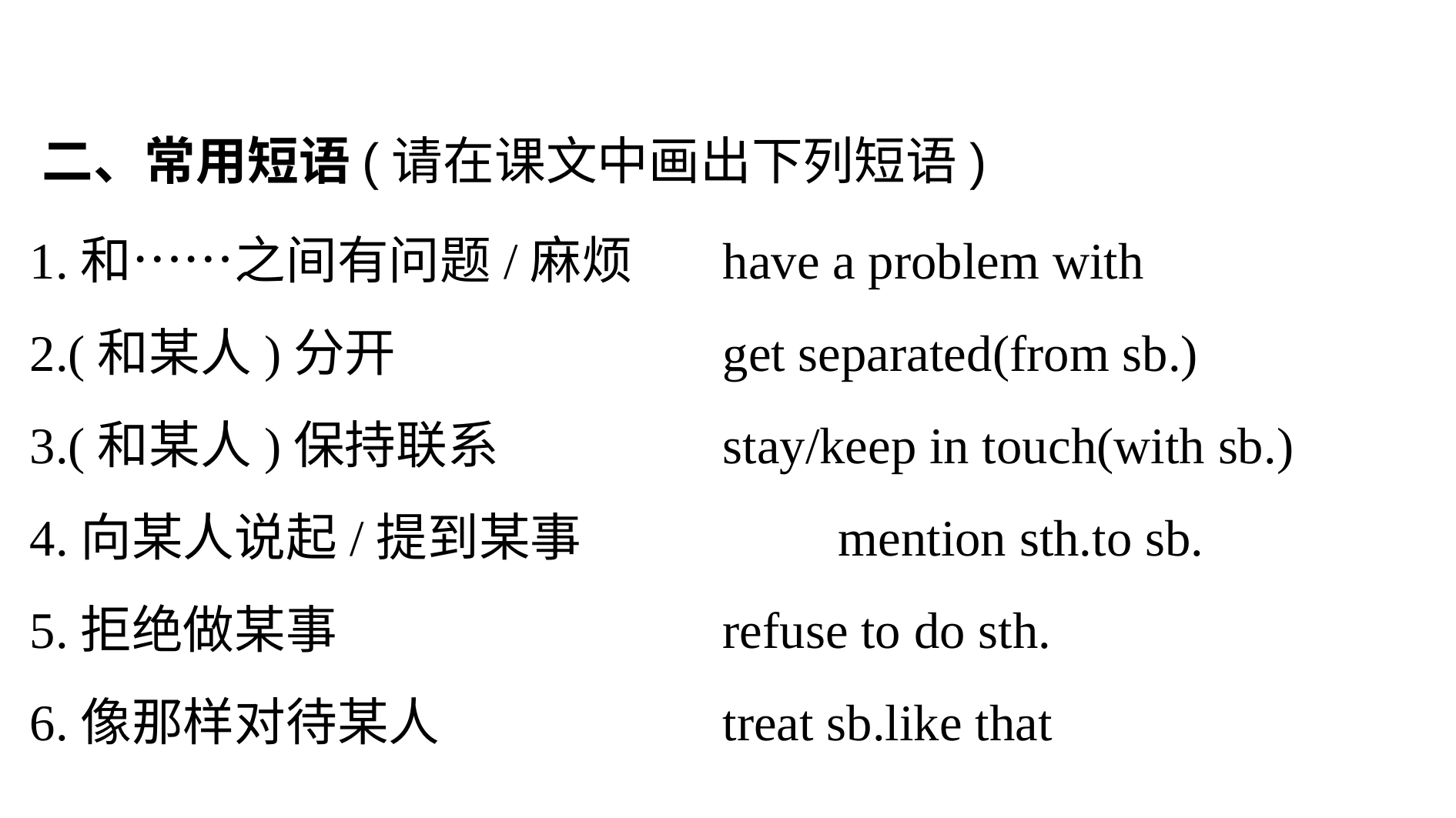

二、常用短语(请在课文中画出下列短语)
1.和……之间有问题/麻烦   	have a problem with
2.(和某人)分开    			get separated(from sb.)
3.(和某人)保持联系    		stay/keep in touch(with sb.)
4.向某人说起/提到某事    		mention sth.to sb.
5.拒绝做某事   				refuse to do sth.
6.像那样对待某人   			treat sb.like that